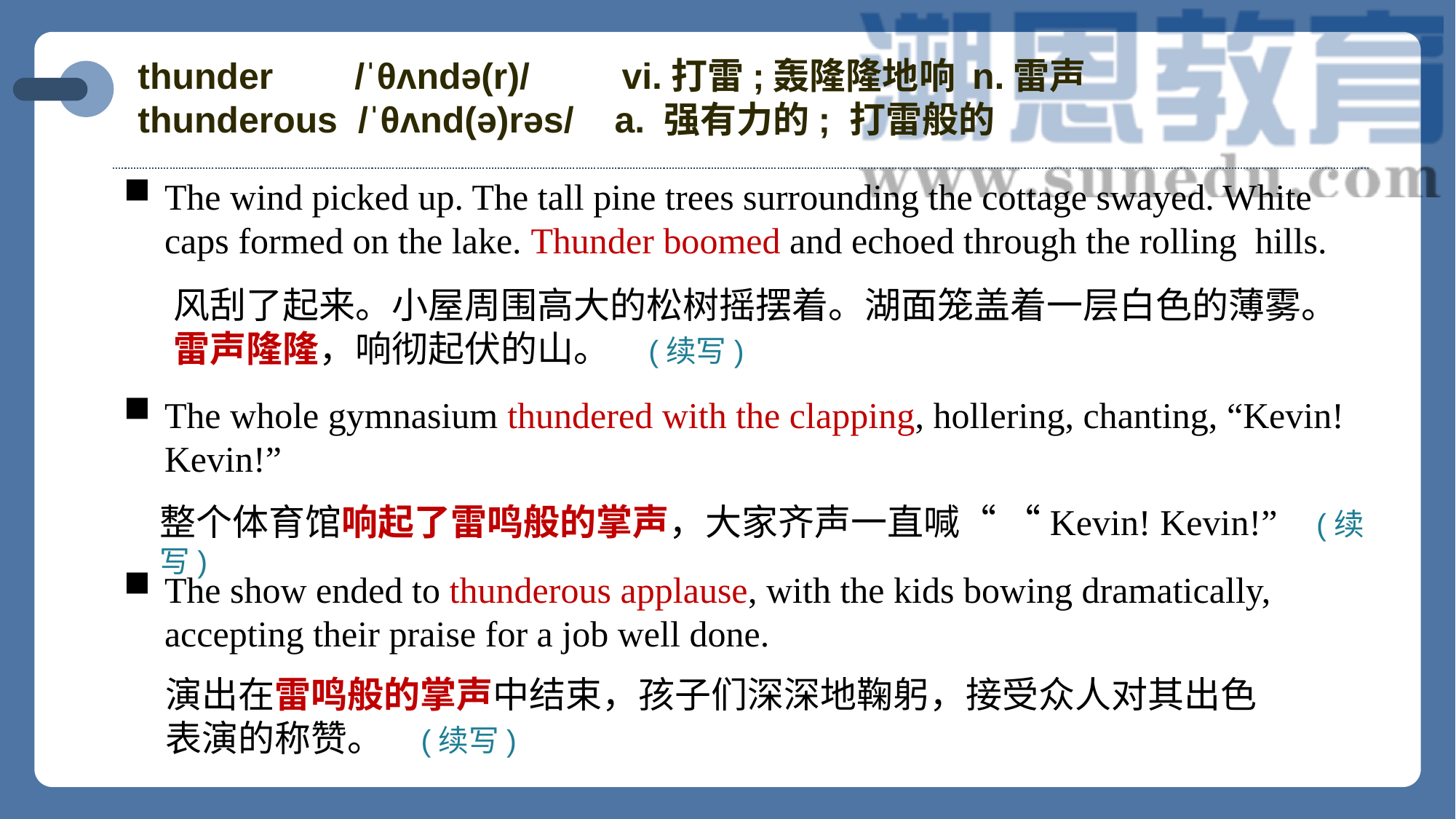

thunder        /ˈθʌndə(r)/         vi.打雷;轰隆隆地响 n.雷声
thunderous  /ˈθʌnd(ə)rəs/    a. 强有力的; 打雷般的
The wind picked up. The tall pine trees surrounding the cottage swayed. White caps formed on the lake. Thunder boomed and echoed through the rolling  hills.

The whole gymnasium thundered with the clapping, hollering, chanting, “Kevin! Kevin!”

The show ended to thunderous applause, with the kids bowing dramatically, accepting their praise for a job well done.

风刮了起来。小屋周围高大的松树摇摆着。湖面笼盖着一层白色的薄雾。雷声隆隆，响彻起伏的山。    (续写)
整个体育馆响起了雷鸣般的掌声，大家齐声一直喊“ “Kevin! Kevin!”    (续写)
演出在雷鸣般的掌声中结束，孩子们深深地鞠躬，接受众人对其出色表演的称赞。    (续写)